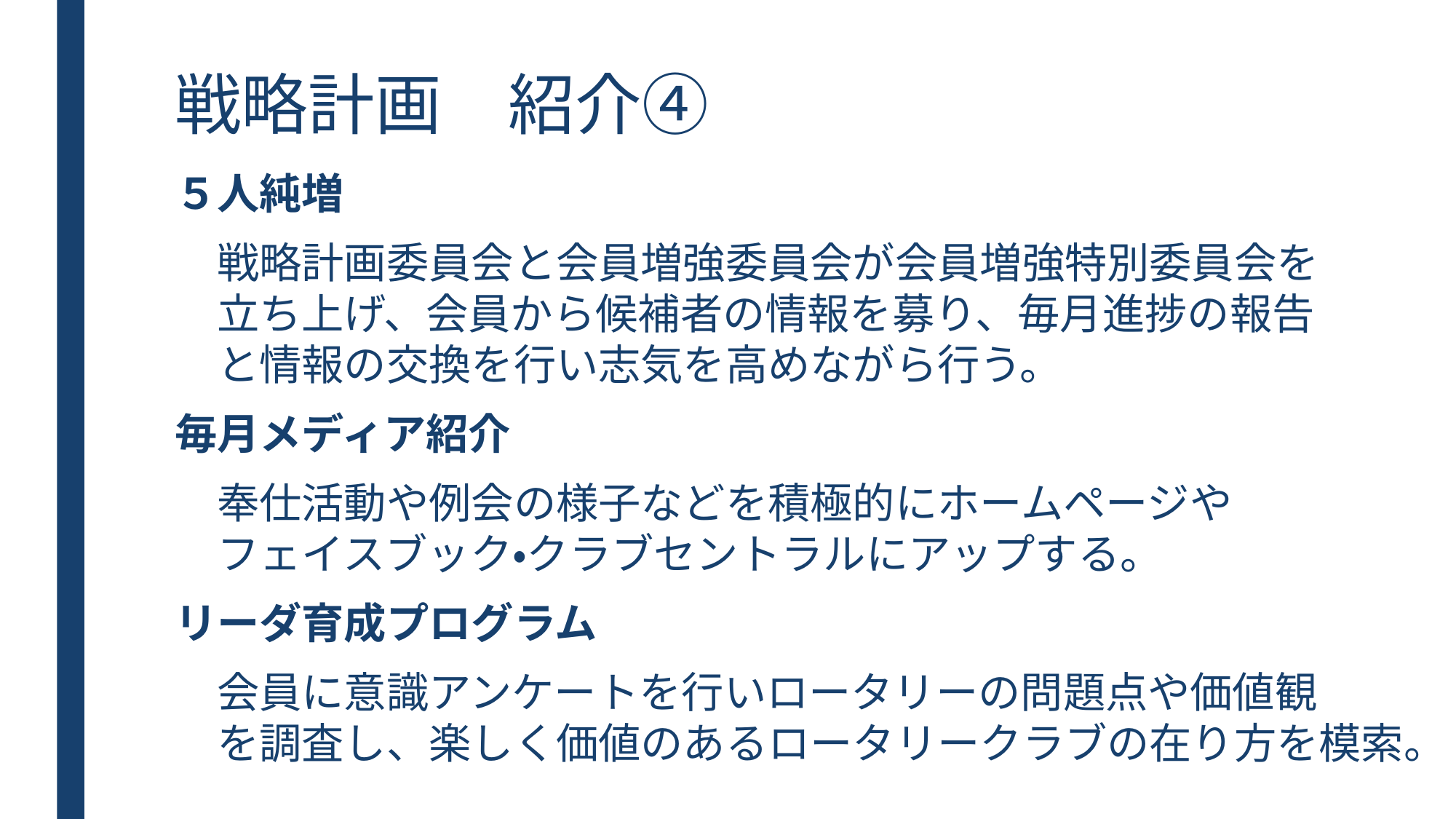

# 戦略計画　紹介④
５人純増
　戦略計画委員会と会員増強委員会が会員増強特別委員会を
　立ち上げ、会員から候補者の情報を募り、毎月進捗の報告
　と情報の交換を行い志気を高めながら行う。
毎月メディア紹介
　奉仕活動や例会の様子などを積極的にホームページや
　フェイスブック・クラブセントラルにアップする。
リーダ育成プログラム
　会員に意識アンケートを行いロータリーの問題点や価値観
　を調査し、楽しく価値のあるロータリークラブの在り方を模索。